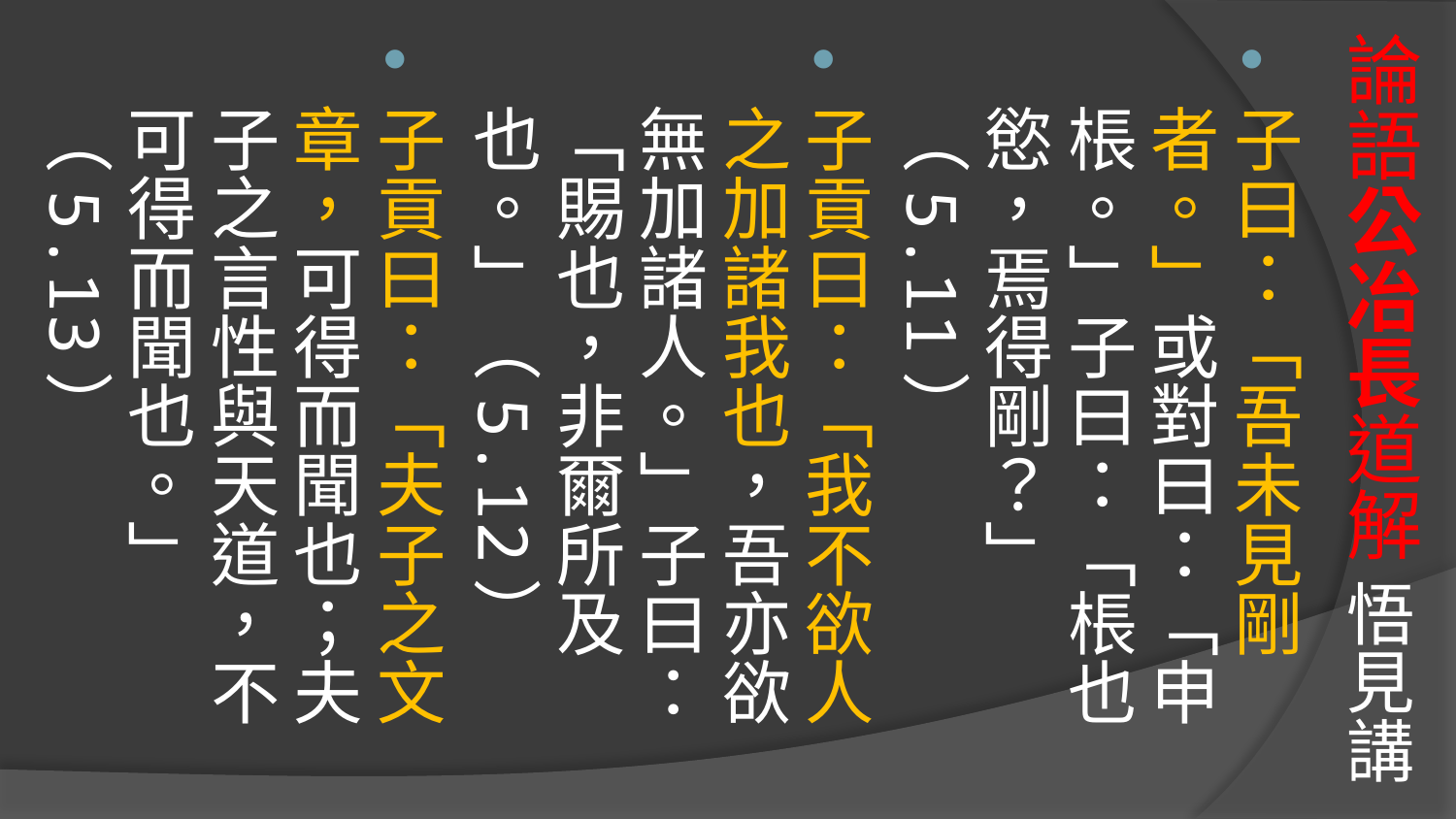

# 論語公冶長道解 悟見講
子曰：「吾未見剛者。」或對曰：「申棖。」子曰：「棖也慾，焉得剛？」（5.11）
子貢曰：「我不欲人之加諸我也，吾亦欲無加諸人。」子曰：「賜也，非爾所及也。」（5.12）
子貢曰：「夫子之文章，可得而聞也；夫子之言性與天道，不可得而聞也。」（5.13）